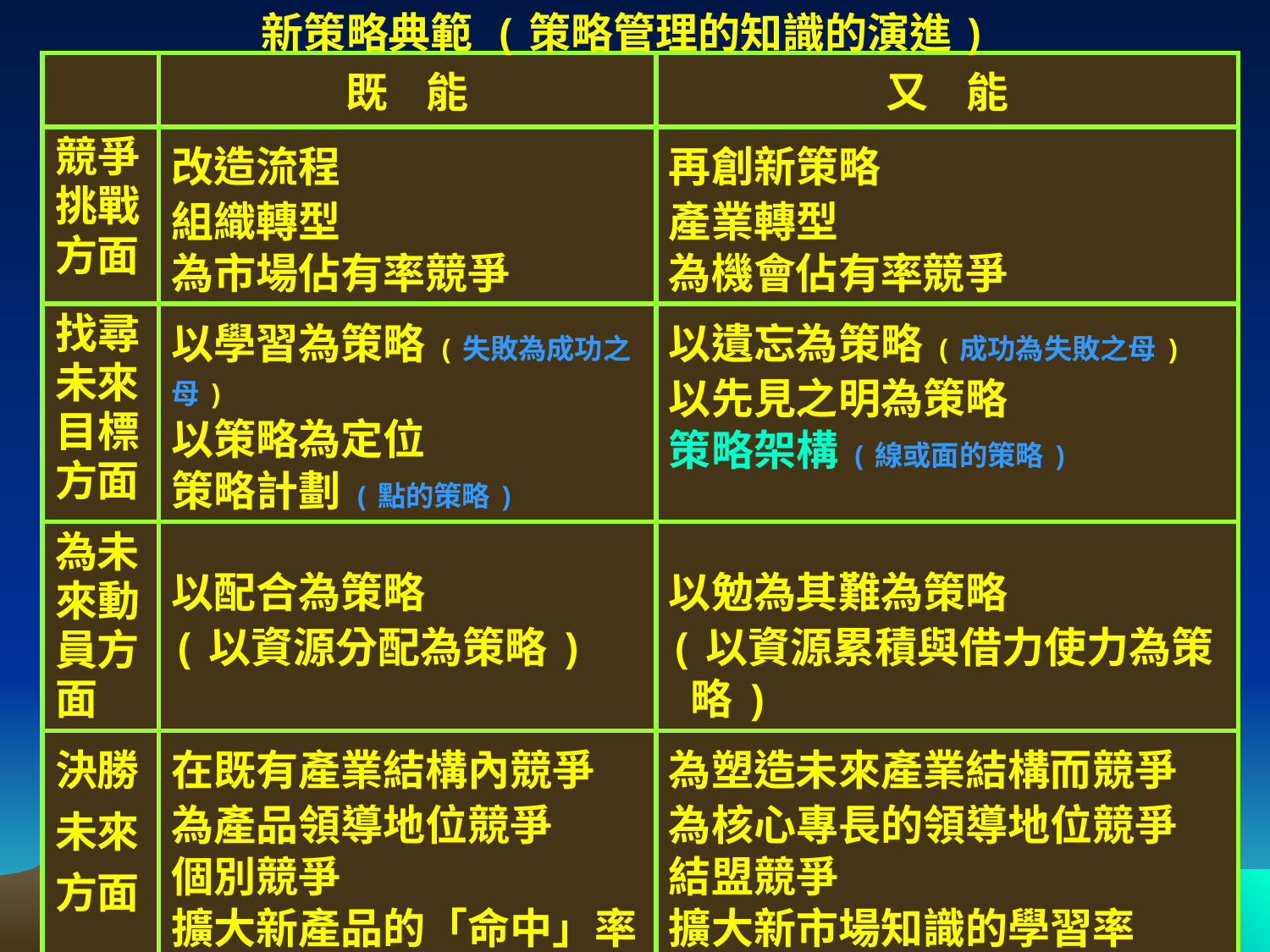

# 新策略典範 (策略管理的知識的演進)
|  | 既 能 | 又 能 |
| --- | --- | --- |
| 競爭挑戰方面 | 改造流程 組織轉型 為市場佔有率競爭 | 再創新策略 產業轉型 為機會佔有率競爭 |
| 找尋未來目標方面 | 以學習為策略(失敗為成功之母) 以策略為定位 策略計劃(點的策略) | 以遺忘為策略(成功為失敗之母) 以先見之明為策略 策略架構(線或面的策略) |
| 為未來動員方面 | 以配合為策略 (以資源分配為策略) | 以勉為其難為策略 (以資源累積與借力使力為策 略) |
| 決勝未來方面 | 在既有產業結構內競爭 為產品領導地位競爭 個別競爭 擴大新產品的「命中」率 縮短產品上市時間 | 為塑造未來產業結構而競爭 為核心專長的領導地位競爭 結盟競爭 擴大新市場知識的學習率 縮短取得全球先機時間 |
33